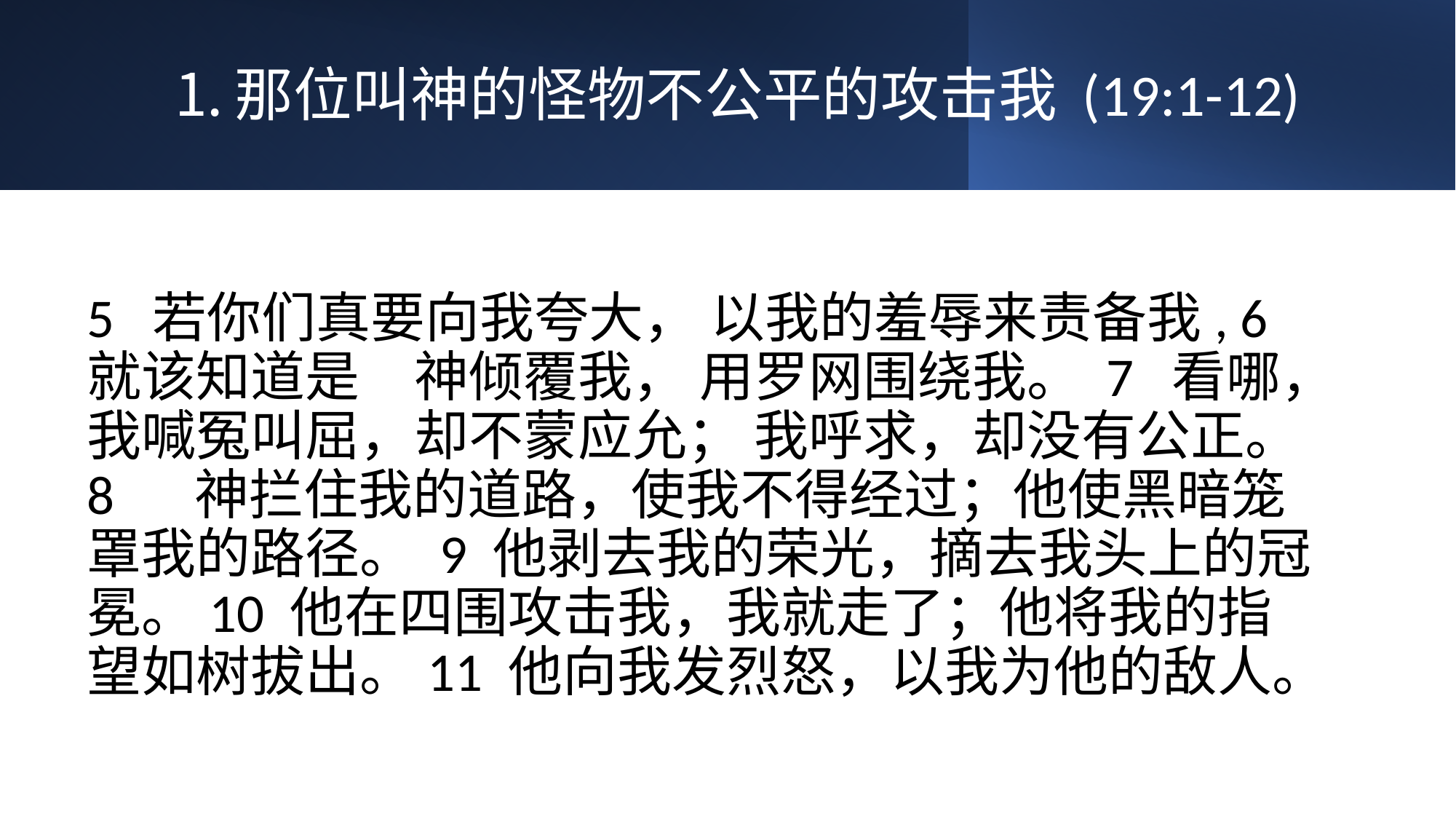

# 那位叫神的怪物不公平的攻击我 (19:1-12)
5  若你们真要向我夸大， 以我的羞辱来责备我, 6  就该知道是　神倾覆我， 用罗网围绕我。 7  看哪，我喊冤叫屈，却不蒙应允； 我呼求，却没有公正。 8 　神拦住我的道路，使我不得经过；他使黑暗笼罩我的路径。 9 他剥去我的荣光，摘去我头上的冠冕。10 他在四围攻击我，我就走了；他将我的指望如树拔出。11 他向我发烈怒，以我为他的敌人。